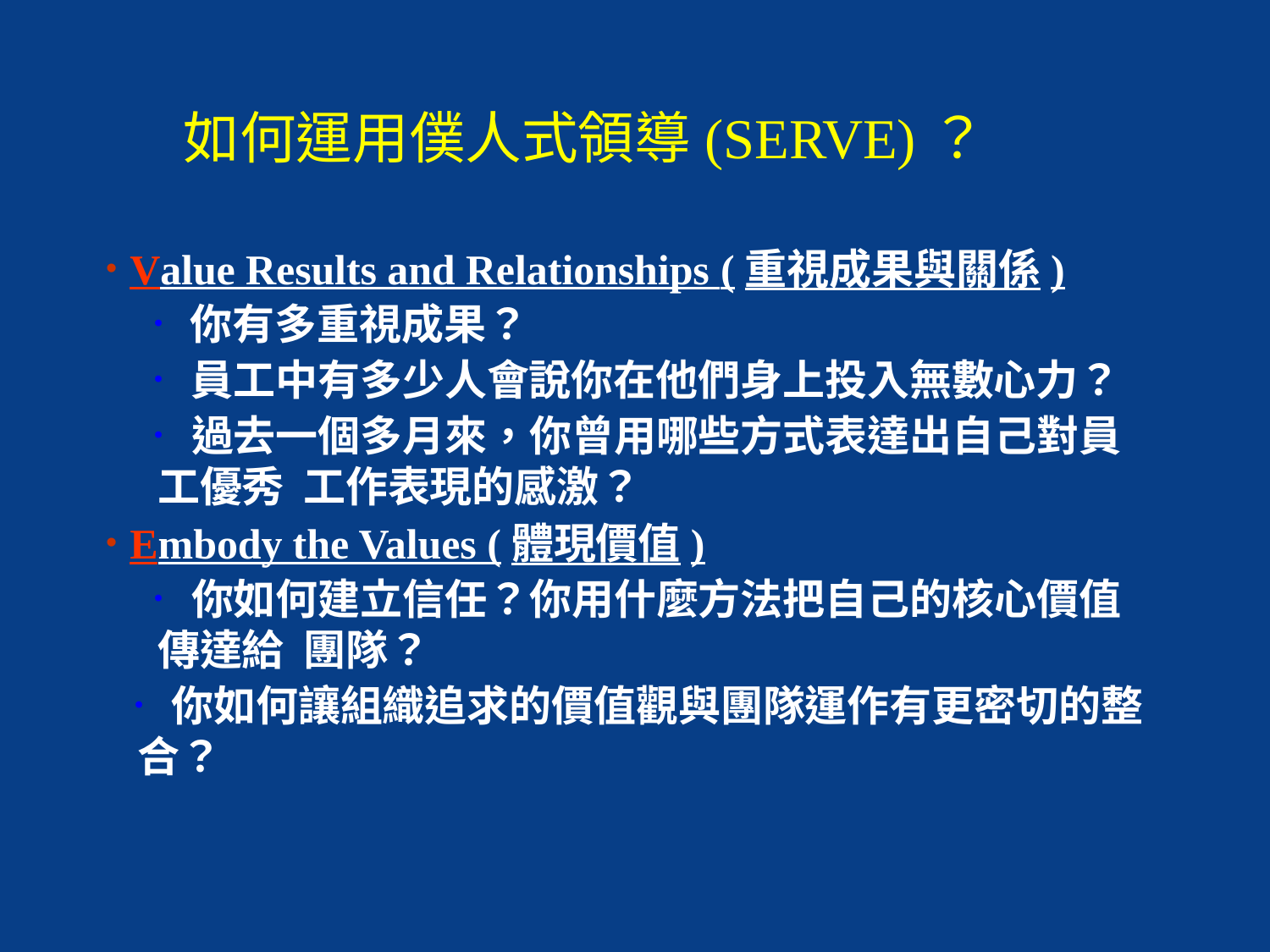

如何運用僕人式領導(SERVE)？

Value Results and Relationships (重視成果與關係)
． 你有多重視成果？
． 員工中有多少人會說你在他們身上投入無數心力？
． 過去一個多月來，你曾用哪些方式表達出自己對員工優秀  工作表現的感激？
Embody the Values (體現價值)
． 你如何建立信任？你用什麼方法把自己的核心價值傳達給  團隊？
． 你如何讓組織追求的價值觀與團隊運作有更密切的整合？